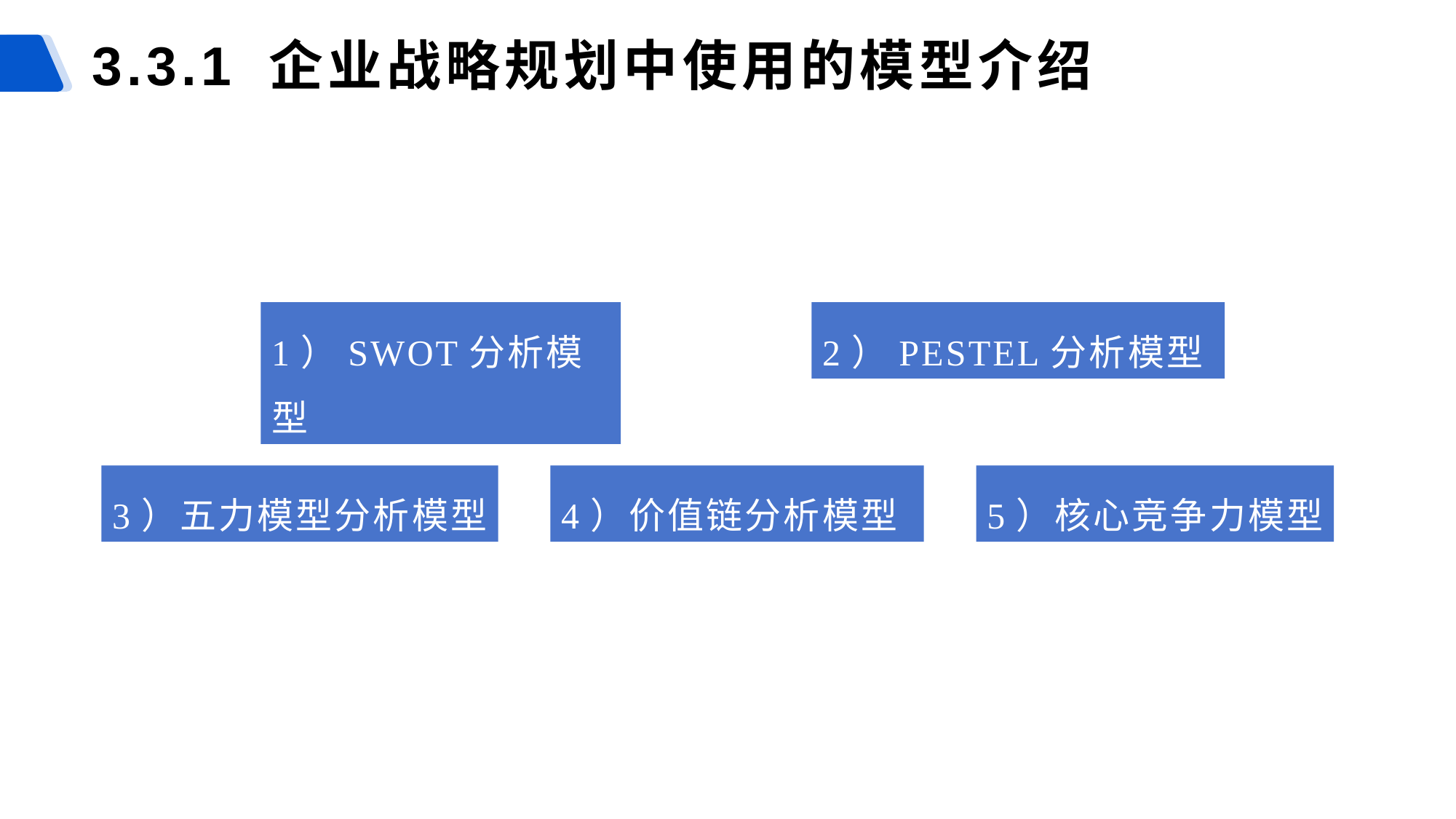

# 3.3.1 企业战略规划中使用的模型介绍
1）SWOT分析模型
2）PESTEL分析模型
3）五力模型分析模型
5）核心竞争力模型
4）价值链分析模型